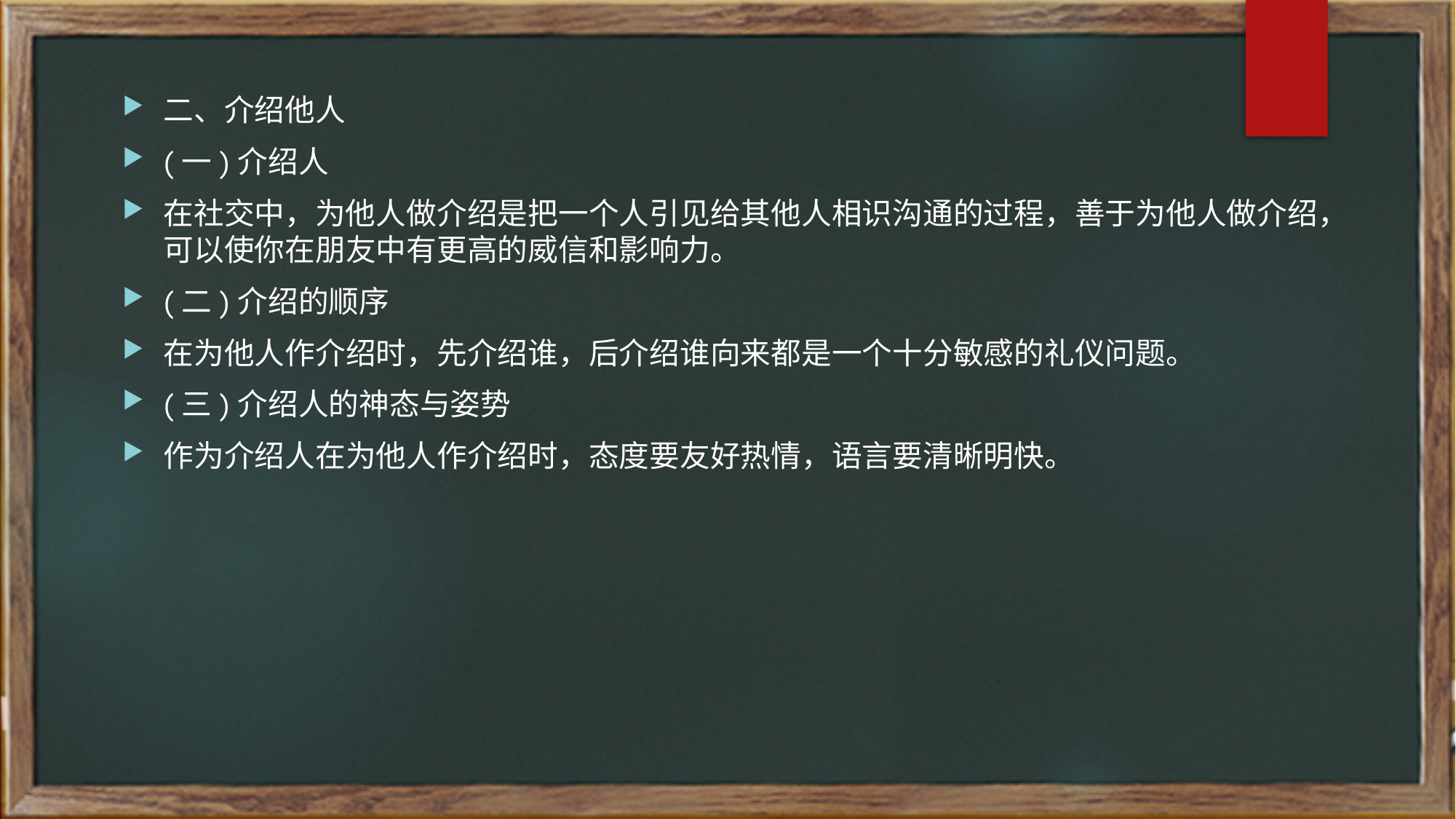

二、介绍他人
(一)介绍人
在社交中，为他人做介绍是把一个人引见给其他人相识沟通的过程，善于为他人做介绍，可以使你在朋友中有更高的威信和影响力。
(二)介绍的顺序
在为他人作介绍时，先介绍谁，后介绍谁向来都是一个十分敏感的礼仪问题。
(三)介绍人的神态与姿势
作为介绍人在为他人作介绍时，态度要友好热情，语言要清晰明快。